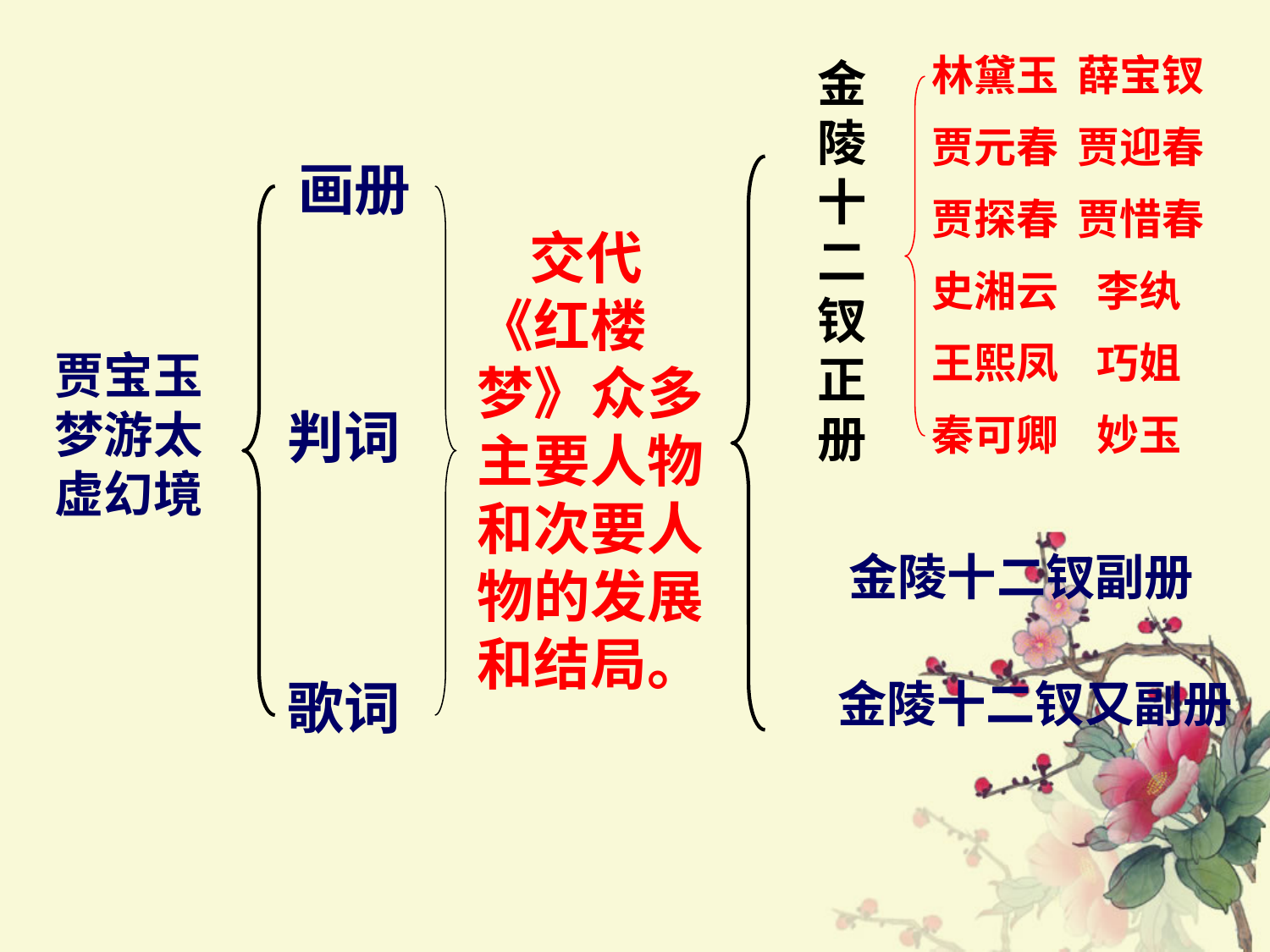

林黛玉  薛宝钗
贾元春  贾迎春
贾探春  贾惜春
史湘云    李纨
王熙凤    巧姐
秦可卿    妙玉
金陵十二钗正册

画册

   交代《红楼梦》众多主要人物和次要人物的发展和结局。
贾宝玉梦游太虚幻境
判词
金陵十二钗副册
歌词
金陵十二钗又副册